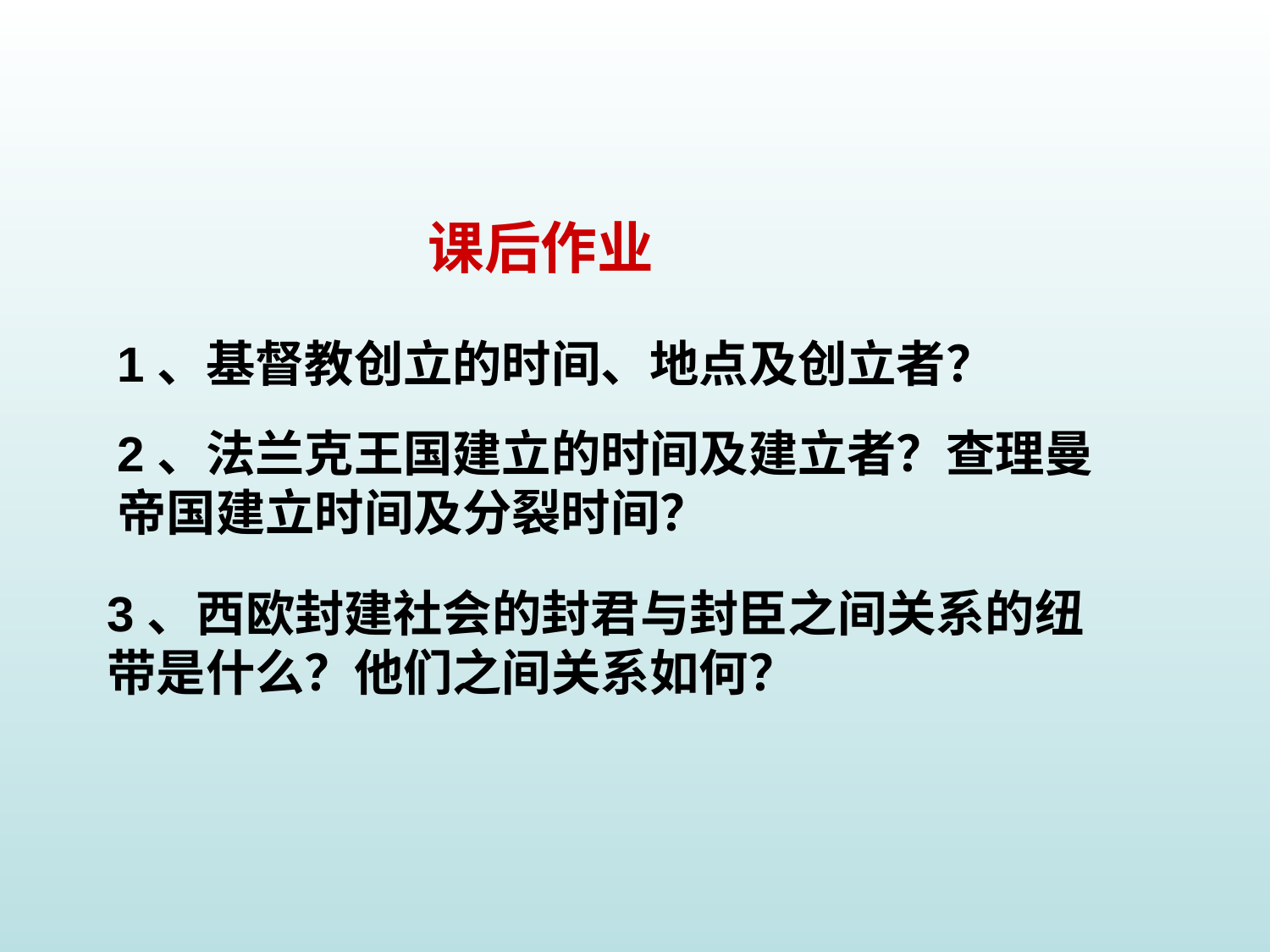

课后作业
1、基督教创立的时间、地点及创立者？
2、法兰克王国建立的时间及建立者？查理曼帝国建立时间及分裂时间？
3、西欧封建社会的封君与封臣之间关系的纽带是什么？他们之间关系如何？